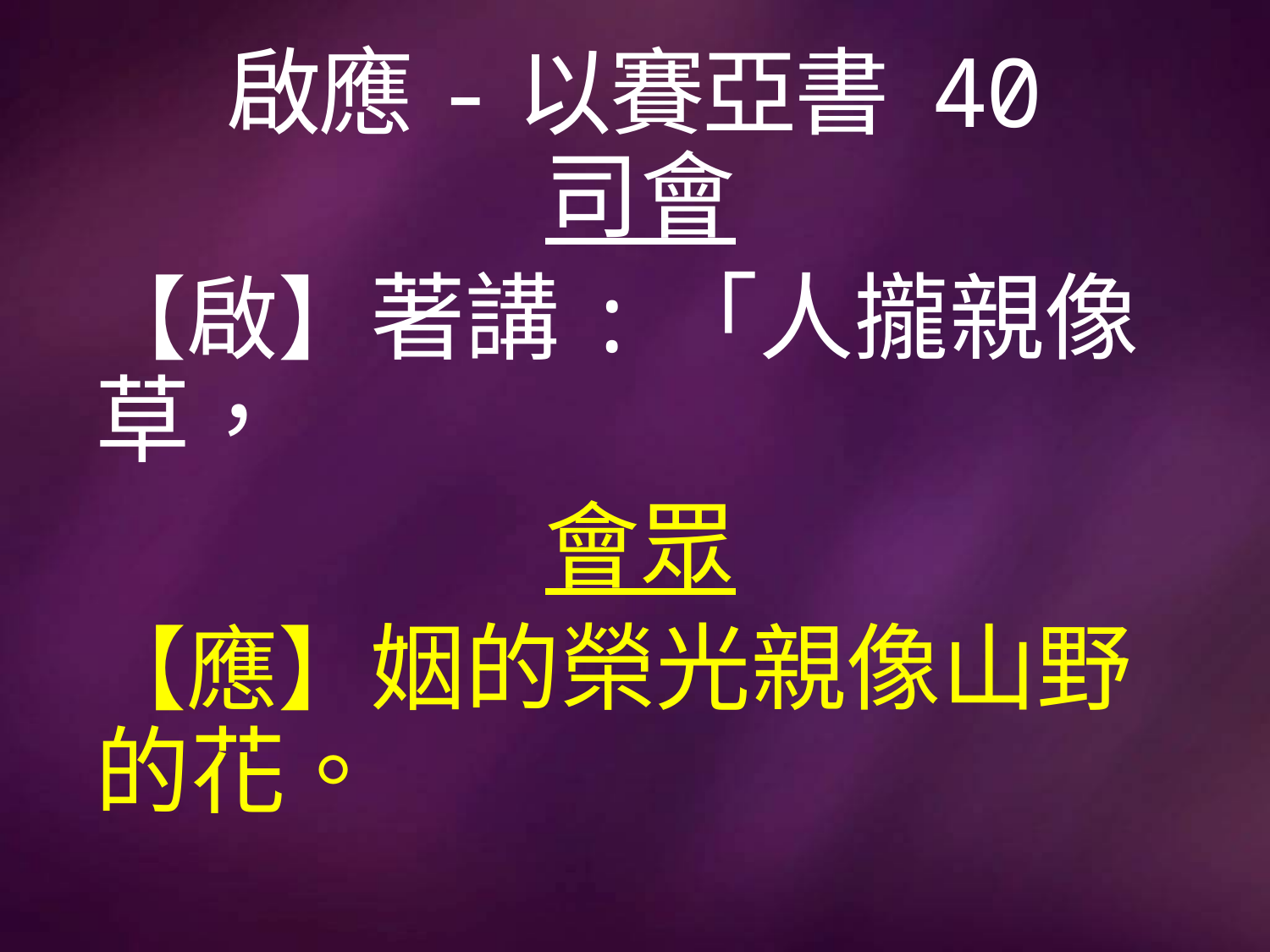

# 啟應-以賽亞書 40
司會
【啟】著講:「人攏親像草，

會眾
【應】姻的榮光親像山野的花。